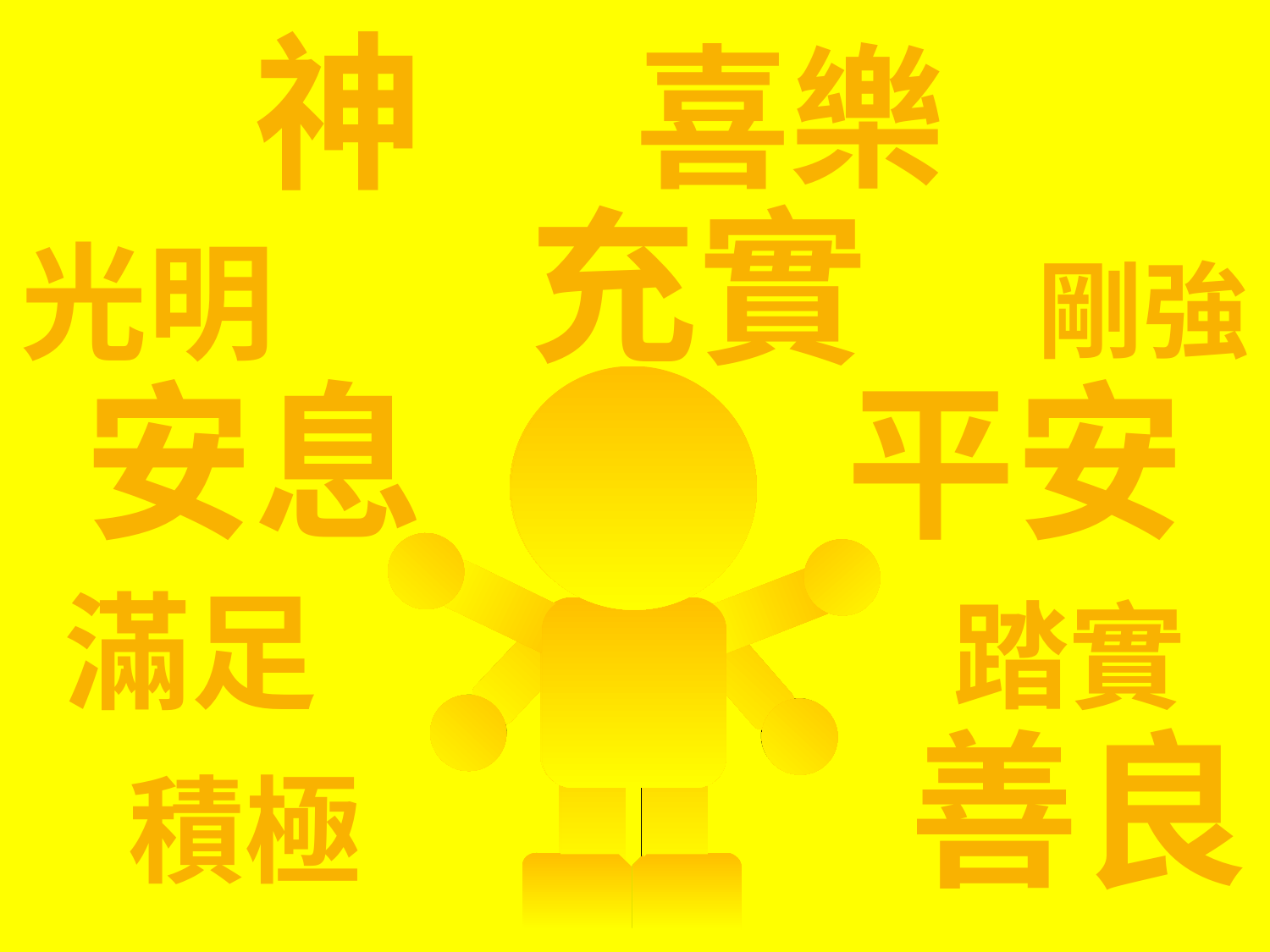

神		喜樂
光明		充實		剛強安息				平安
滿足					踏實
   積極					善良